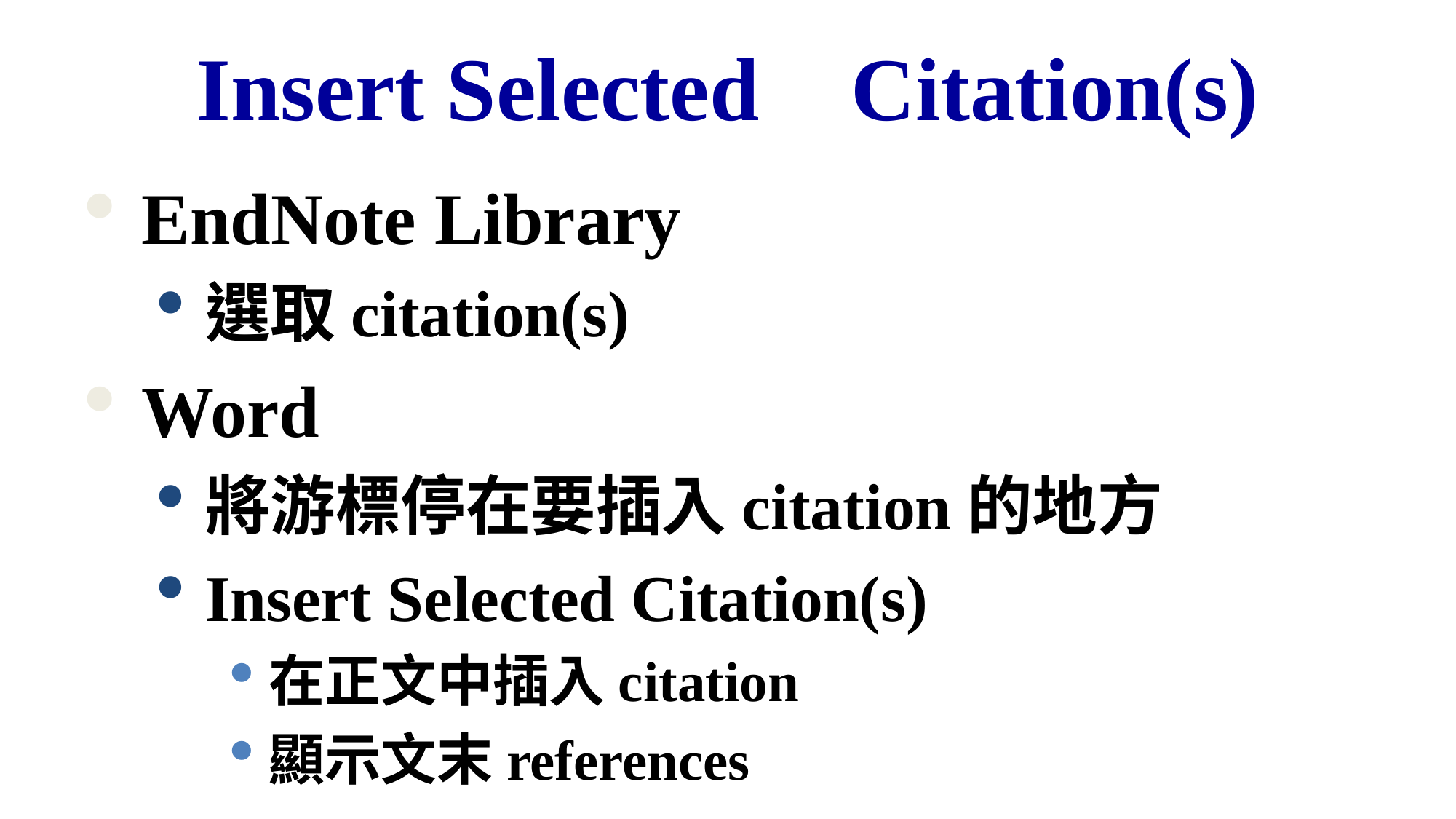

# Insert Selected	Citation(s)
EndNote Library
選取citation(s)
Word
將游標停在要插入citation的地方
Insert Selected Citation(s)
在正文中插入citation
顯示文末references